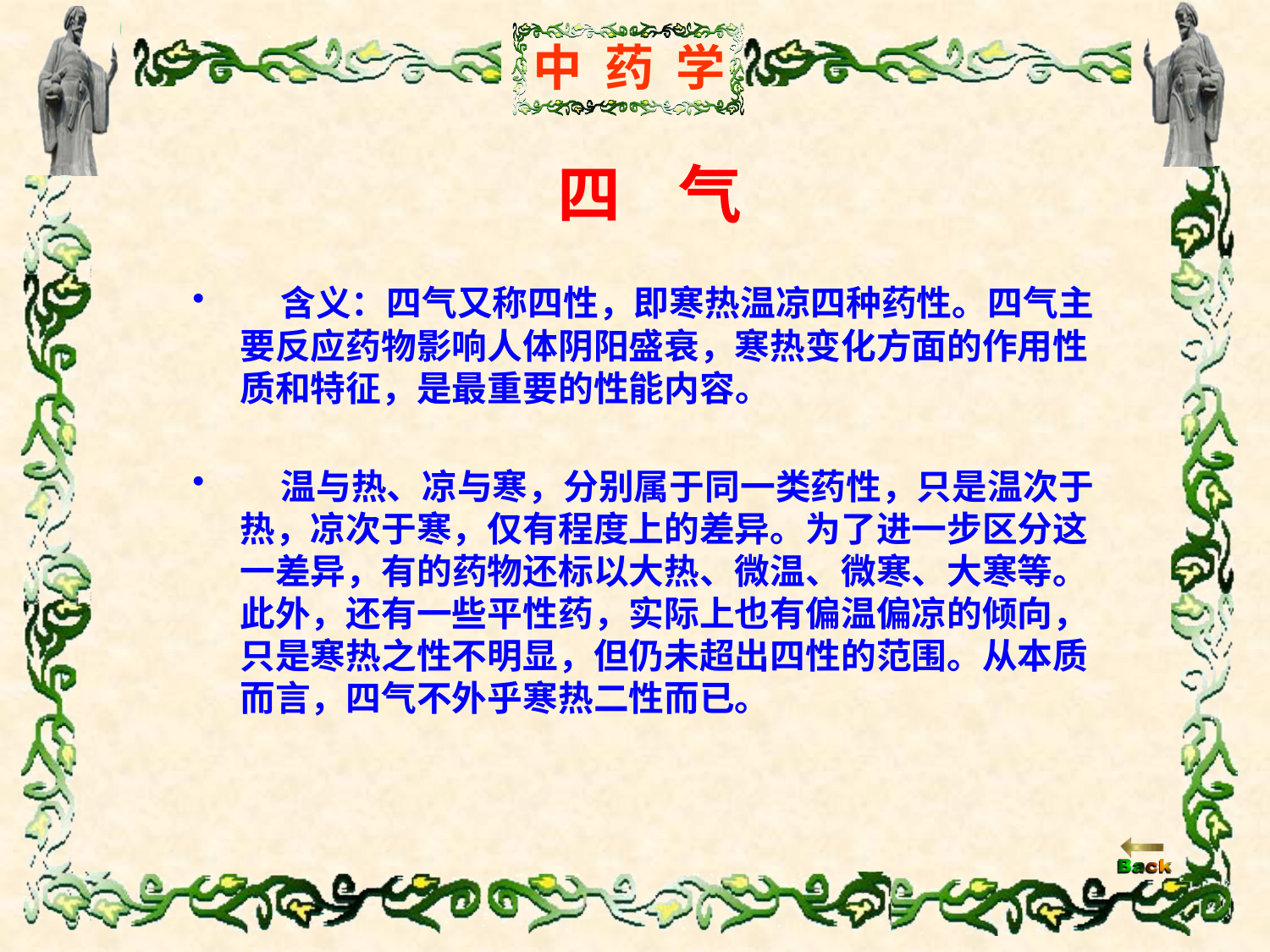

# 四    气
    含义：四气又称四性，即寒热温凉四种药性。四气主要反应药物影响人体阴阳盛衰，寒热变化方面的作用性质和特征，是最重要的性能内容。

    温与热、凉与寒，分别属于同一类药性，只是温次于热，凉次于寒，仅有程度上的差异。为了进一步区分这一差异，有的药物还标以大热、微温、微寒、大寒等。此外，还有一些平性药，实际上也有偏温偏凉的倾向，只是寒热之性不明显，但仍未超出四性的范围。从本质而言，四气不外乎寒热二性而已。